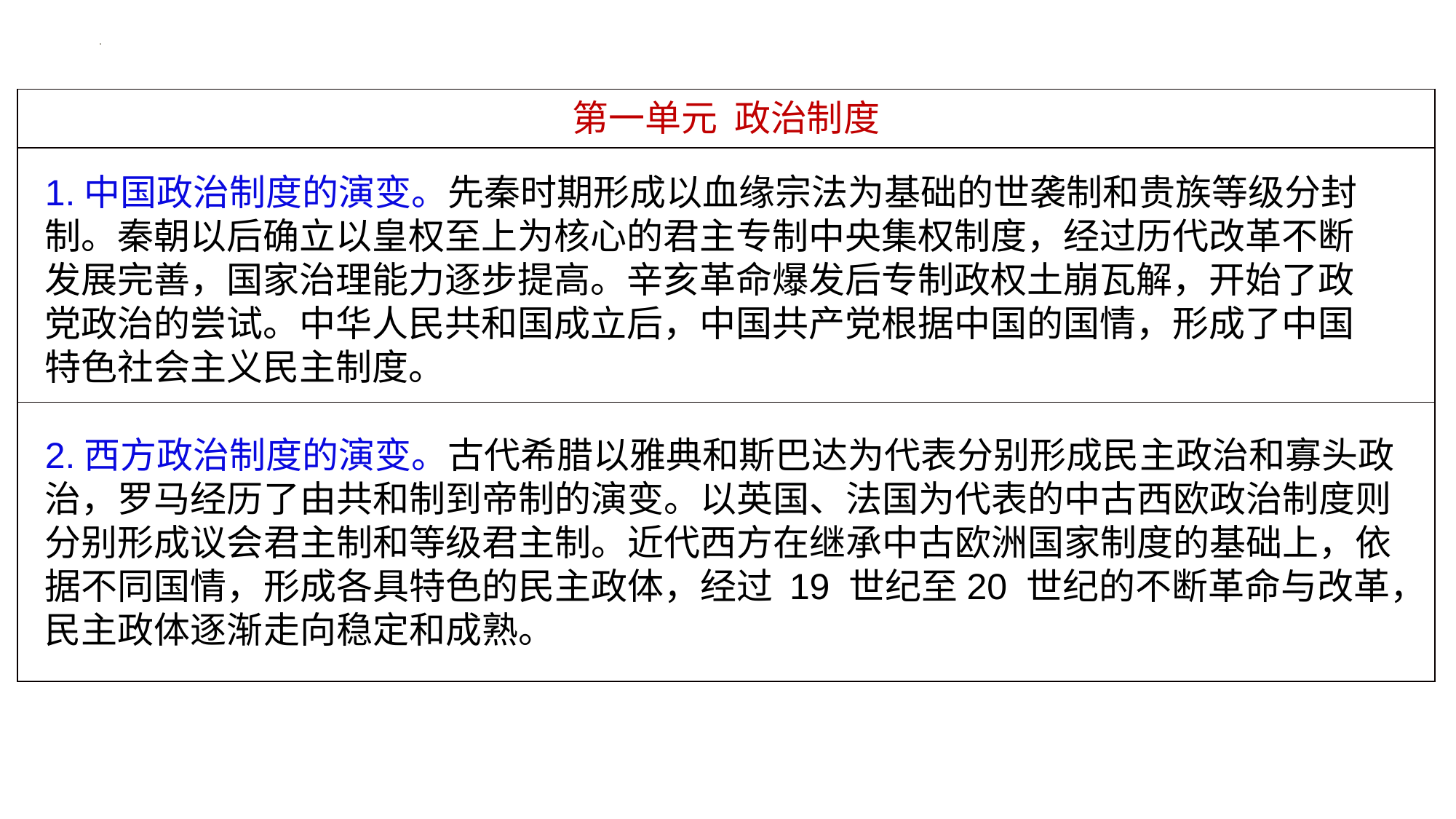

| 第一单元 政治制度 |
| --- |
|  |
|  |
1.中国政治制度的演变。先秦时期形成以血缘宗法为基础的世袭制和贵族等级分封制。秦朝以后确立以皇权至上为核心的君主专制中央集权制度，经过历代改革不断发展完善，国家治理能力逐步提高。辛亥革命爆发后专制政权土崩瓦解，开始了政党政治的尝试。中华人民共和国成立后，中国共产党根据中国的国情，形成了中国特色社会主义民主制度。
2.西方政治制度的演变。古代希腊以雅典和斯巴达为代表分别形成民主政治和寡头政治，罗马经历了由共和制到帝制的演变。以英国、法国为代表的中古西欧政治制度则分别形成议会君主制和等级君主制。近代西方在继承中古欧洲国家制度的基础上，依据不同国情，形成各具特色的民主政体，经过 19 世纪至20 世纪的不断革命与改革，民主政体逐渐走向稳定和成熟。